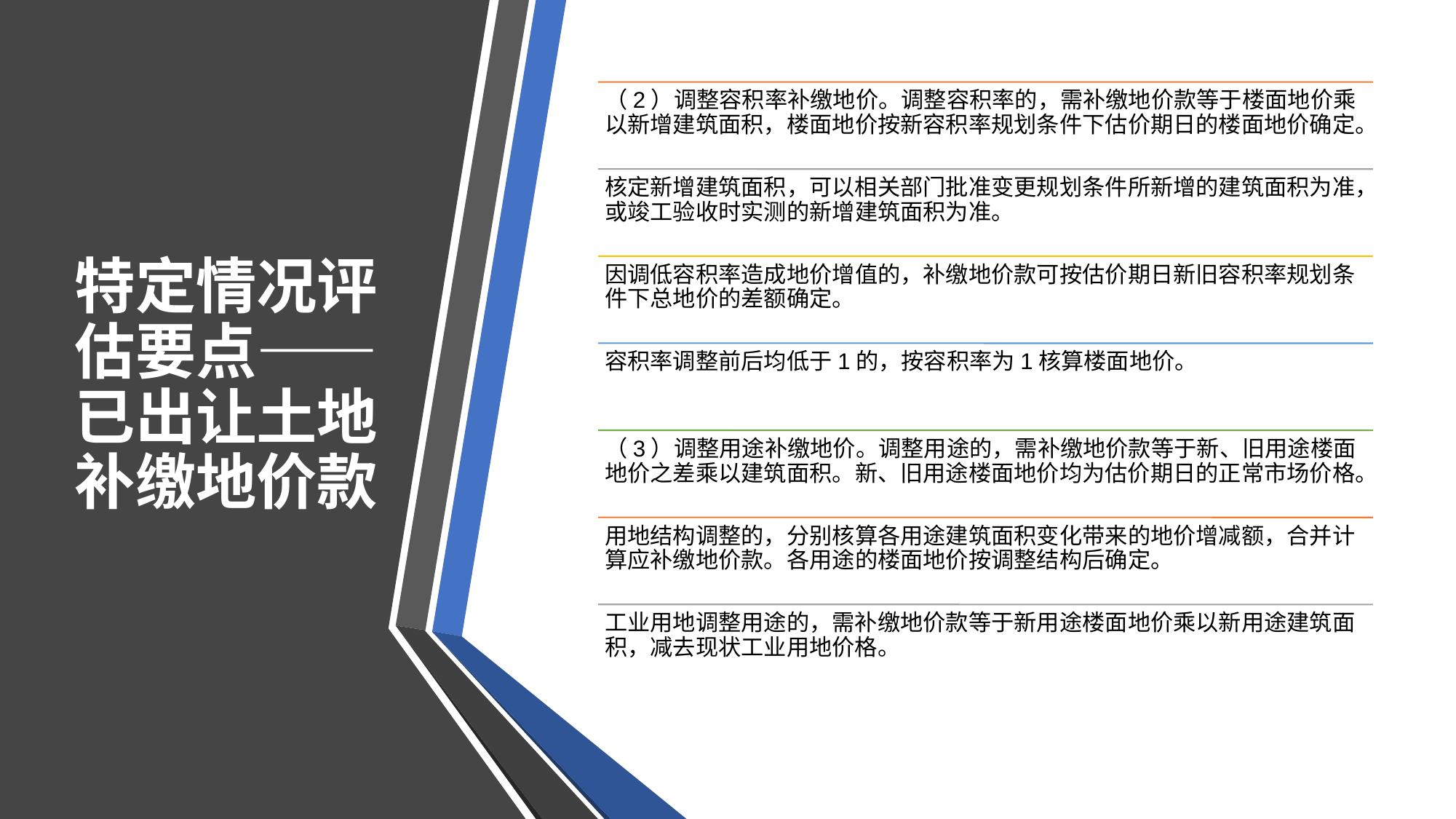

# 特定情况评估要点——已出让土地补缴地价款
（2）调整容积率补缴地价。调整容积率的，需补缴地价款等于楼面地价乘以新增建筑面积，楼面地价按新容积率规划条件下估价期日的楼面地价确定。
核定新增建筑面积，可以相关部门批准变更规划条件所新增的建筑面积为准，或竣工验收时实测的新增建筑面积为准。
因调低容积率造成地价增值的，补缴地价款可按估价期日新旧容积率规划条件下总地价的差额确定。
容积率调整前后均低于1的，按容积率为1核算楼面地价。
（3）调整用途补缴地价。调整用途的，需补缴地价款等于新、旧用途楼面地价之差乘以建筑面积。新、旧用途楼面地价均为估价期日的正常市场价格。
用地结构调整的，分别核算各用途建筑面积变化带来的地价增减额，合并计算应补缴地价款。各用途的楼面地价按调整结构后确定。
工业用地调整用途的，需补缴地价款等于新用途楼面地价乘以新用途建筑面积，减去现状工业用地价格。